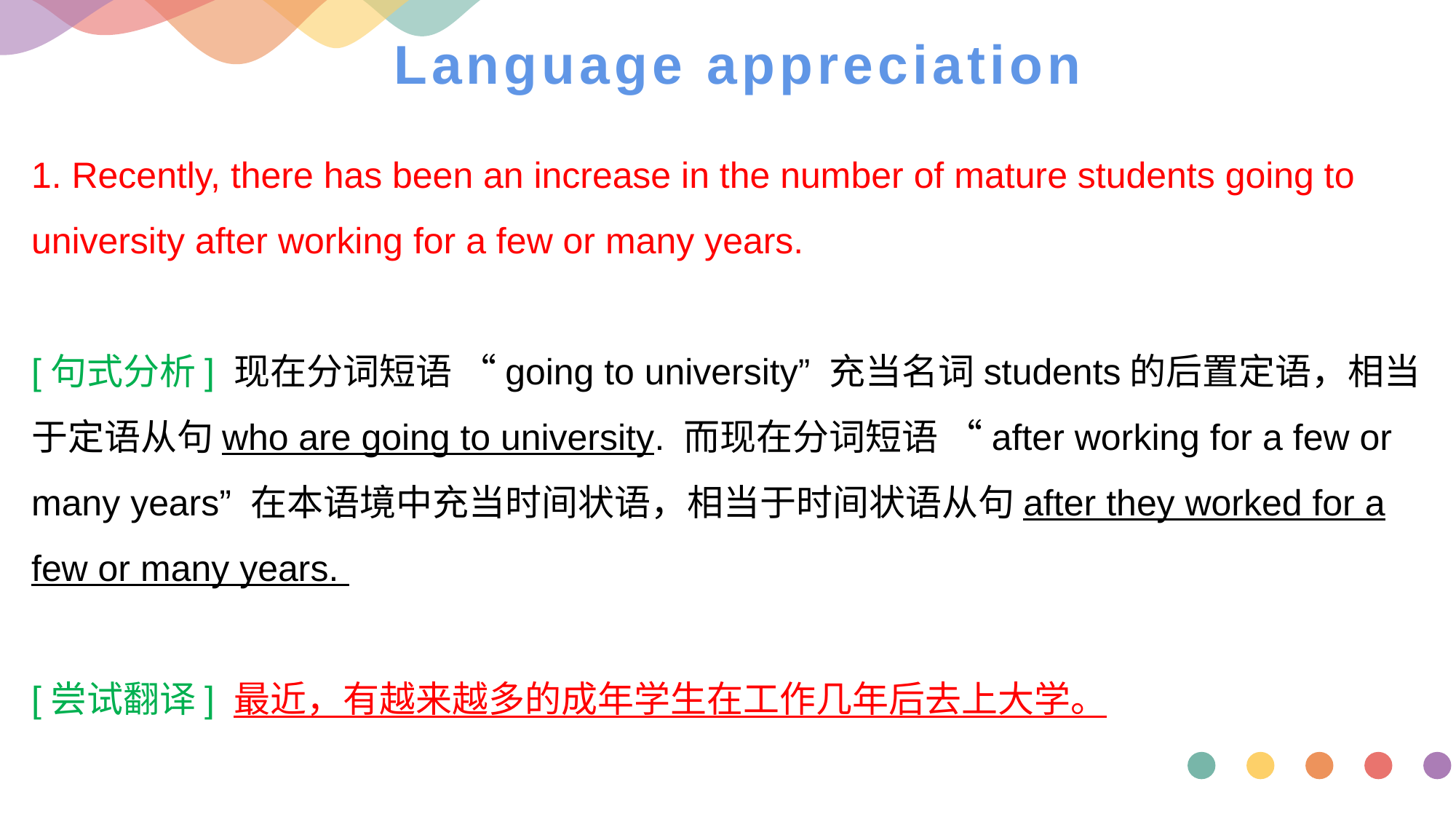

# Language appreciation
1. Recently, there has been an increase in the number of mature students going to university after working for a few or many years.

[句式分析] 现在分词短语 “going to university” 充当名词students的后置定语，相当于定语从句who are going to university. 而现在分词短语 “after working for a few or many years” 在本语境中充当时间状语，相当于时间状语从句after they worked for a few or many years.

[尝试翻译] 最近，有越来越多的成年学生在工作几年后去上大学。